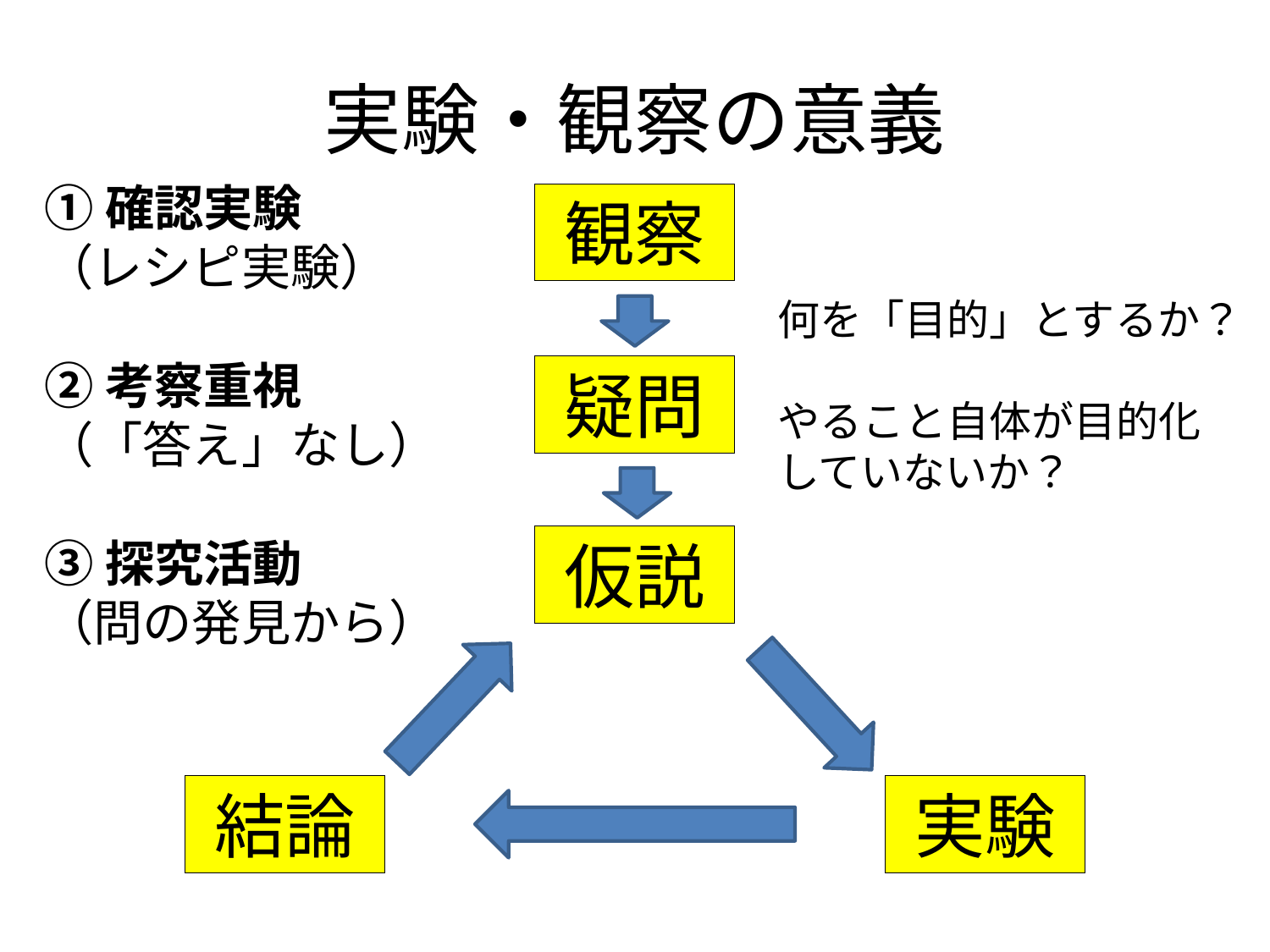

# 実験・観察の意義
①確認実験
（レシピ実験）

②考察重視
（「答え」なし）

③探究活動
（問の発見から）

観察
何を「目的」とするか？

やること自体が目的化
していないか？

疑問

仮説

結論
実験